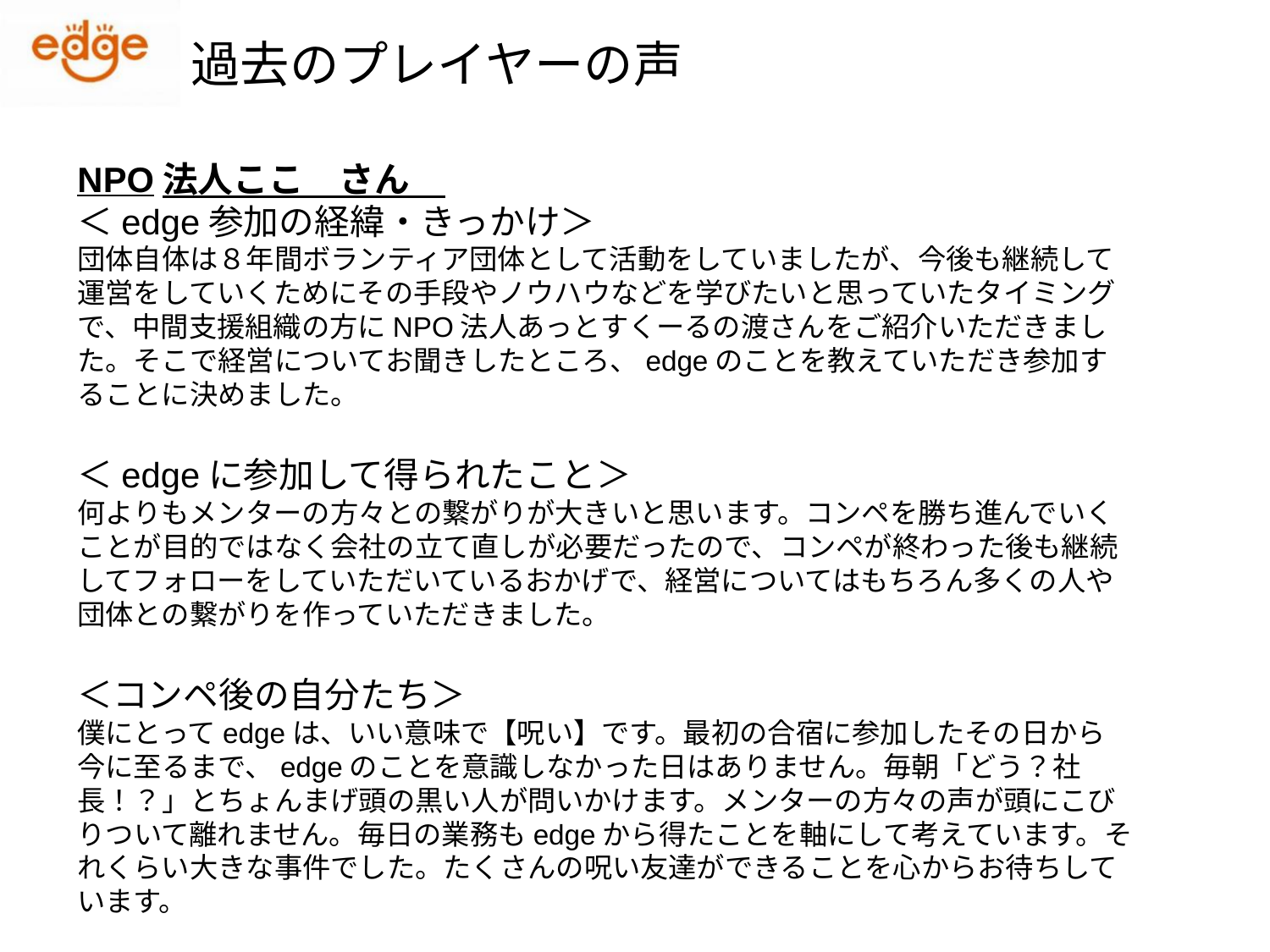

過去のプレイヤーの声
NPO法人ここ　さん
＜edge参加の経緯・きっかけ＞
団体自体は８年間ボランティア団体として活動をしていましたが、今後も継続して運営をしていくためにその手段やノウハウなどを学びたいと思っていたタイミングで、中間支援組織の方にNPO法人あっとすくーるの渡さんをご紹介いただきました。そこで経営についてお聞きしたところ、edgeのことを教えていただき参加することに決めました。

＜edgeに参加して得られたこと＞
何よりもメンターの方々との繋がりが大きいと思います。コンペを勝ち進んでいくことが目的ではなく会社の立て直しが必要だったので、コンペが終わった後も継続してフォローをしていただいているおかげで、経営についてはもちろん多くの人や団体との繋がりを作っていただきました。

＜コンペ後の自分たち＞
僕にとってedgeは、いい意味で【呪い】です。最初の合宿に参加したその日から今に至るまで、edgeのことを意識しなかった日はありません。毎朝「どう？社長！？」とちょんまげ頭の黒い人が問いかけます。メンターの方々の声が頭にこびりついて離れません。毎日の業務もedgeから得たことを軸にして考えています。それくらい大きな事件でした。たくさんの呪い友達ができることを心からお待ちしています。